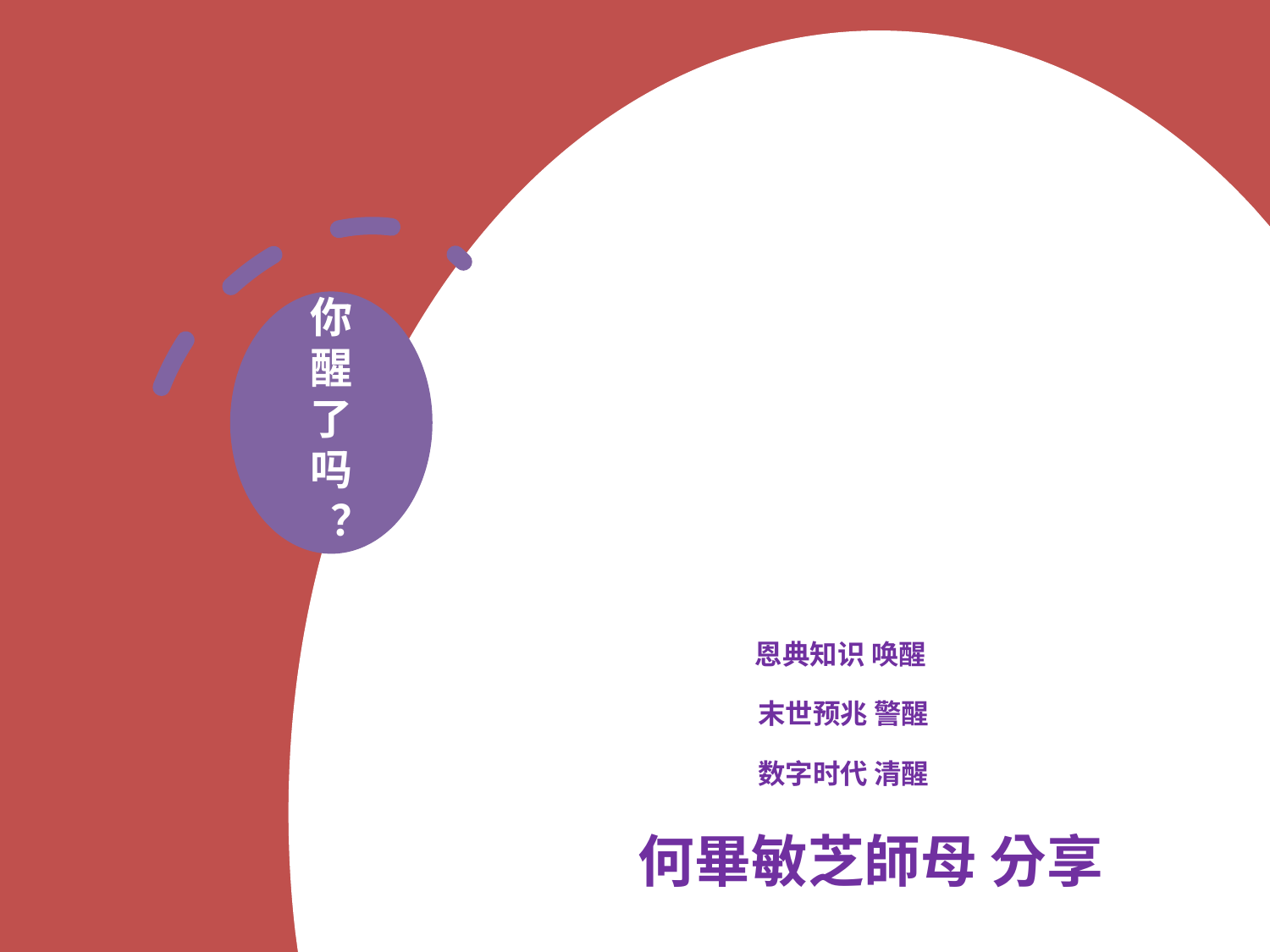

# 恩典知识 唤醒 末世预兆 警醒 数字时代 清醒

你
醒
了
吗
 ？

       何畢敏芝師母 分享